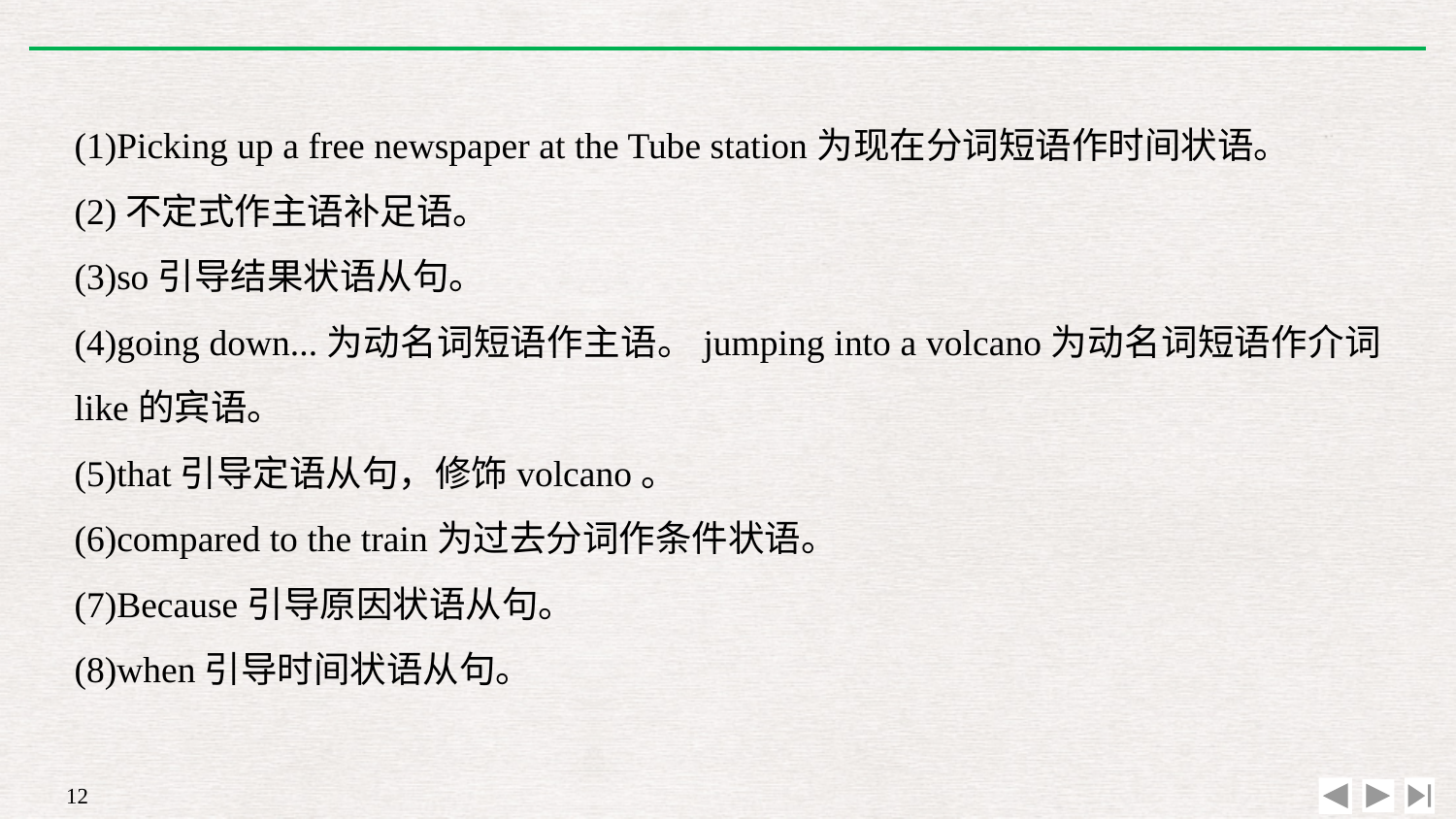

(1)Picking up a free newspaper at the Tube station为现在分词短语作时间状语。
(2)不定式作主语补足语。
(3)so引导结果状语从句。
(4)going down...为动名词短语作主语。jumping into a volcano为动名词短语作介词like的宾语。
(5)that引导定语从句，修饰volcano。
(6)compared to the train为过去分词作条件状语。
(7)Because引导原因状语从句。
(8)when引导时间状语从句。